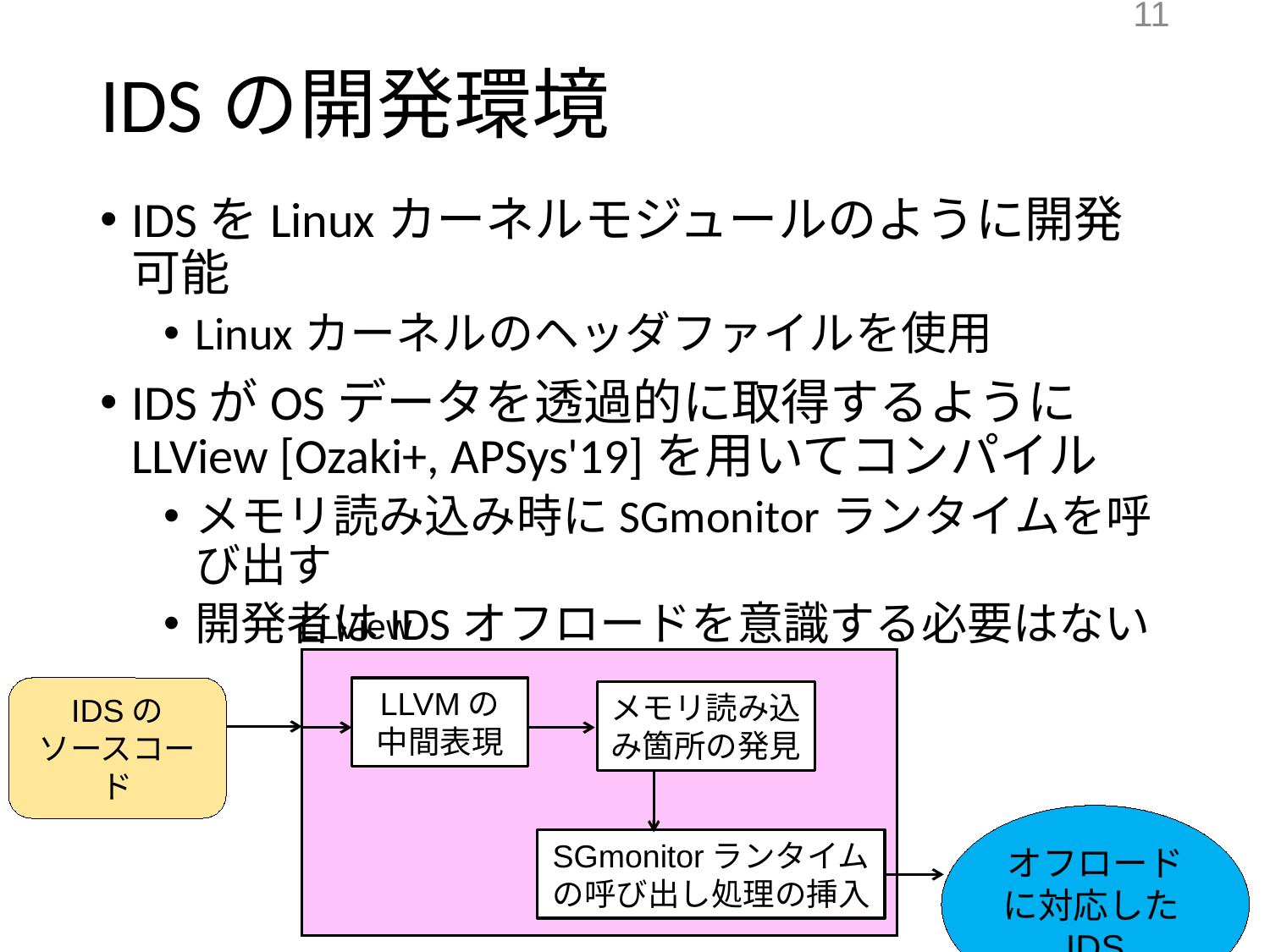

11
# IDSの開発環境
IDSをLinuxカーネルモジュールのように開発可能
Linuxカーネルのヘッダファイルを使用
IDSがOSデータを透過的に取得するようにLLView [Ozaki+, APSys'19]を用いてコンパイル
メモリ読み込み時にSGmonitorランタイムを呼び出す
開発者はIDSオフロードを意識する必要はない
LLView

IDSの
ソースコード
LLVMの
中間表現
メモリ読み込み箇所の発見
オフロードに対応したIDS
SGmonitorランタイムの呼び出し処理の挿入